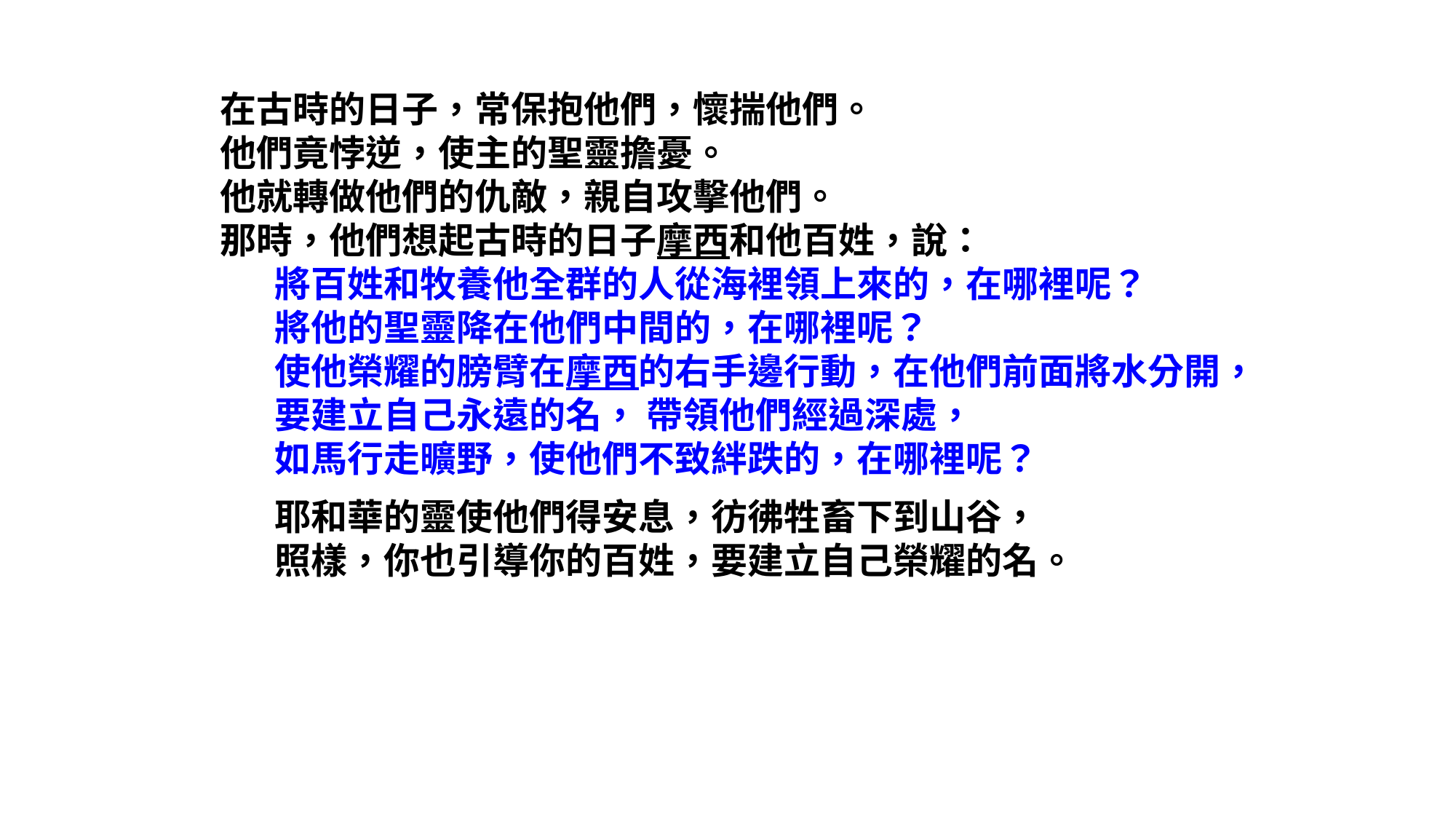

在古時的日子，常保抱他們，懷揣他們。
他們竟悖逆，使主的聖靈擔憂。
他就轉做他們的仇敵，親自攻擊他們。
那時，他們想起古時的日子摩西和他百姓，說：
將百姓和牧養他全群的人從海裡領上來的，在哪裡呢？
將他的聖靈降在他們中間的，在哪裡呢？
使他榮耀的膀臂在摩西的右手邊行動，在他們前面將水分開，
要建立自己永遠的名， 帶領他們經過深處，
如馬行走曠野，使他們不致絆跌的，在哪裡呢？

耶和華的靈使他們得安息，彷彿牲畜下到山谷，
照樣，你也引導你的百姓，要建立自己榮耀的名。